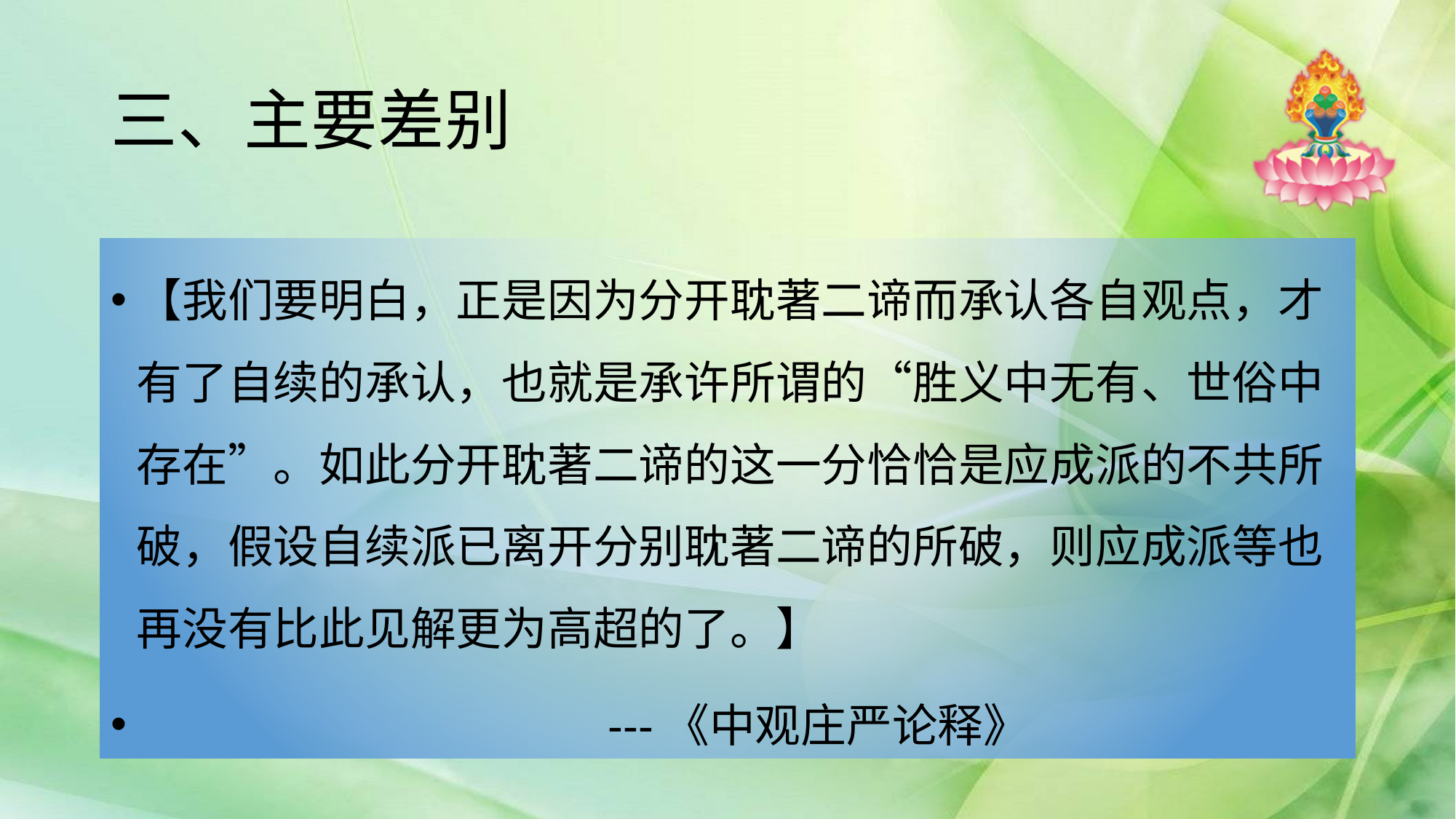

# 三、主要差别
【我们要明白，正是因为分开耽著二谛而承认各自观点，才有了自续的承认，也就是承许所谓的“胜义中无有、世俗中存在”。如此分开耽著二谛的这一分恰恰是应成派的不共所破，假设自续派已离开分别耽著二谛的所破，则应成派等也再没有比此见解更为高超的了。】
                                     ---《中观庄严论释》